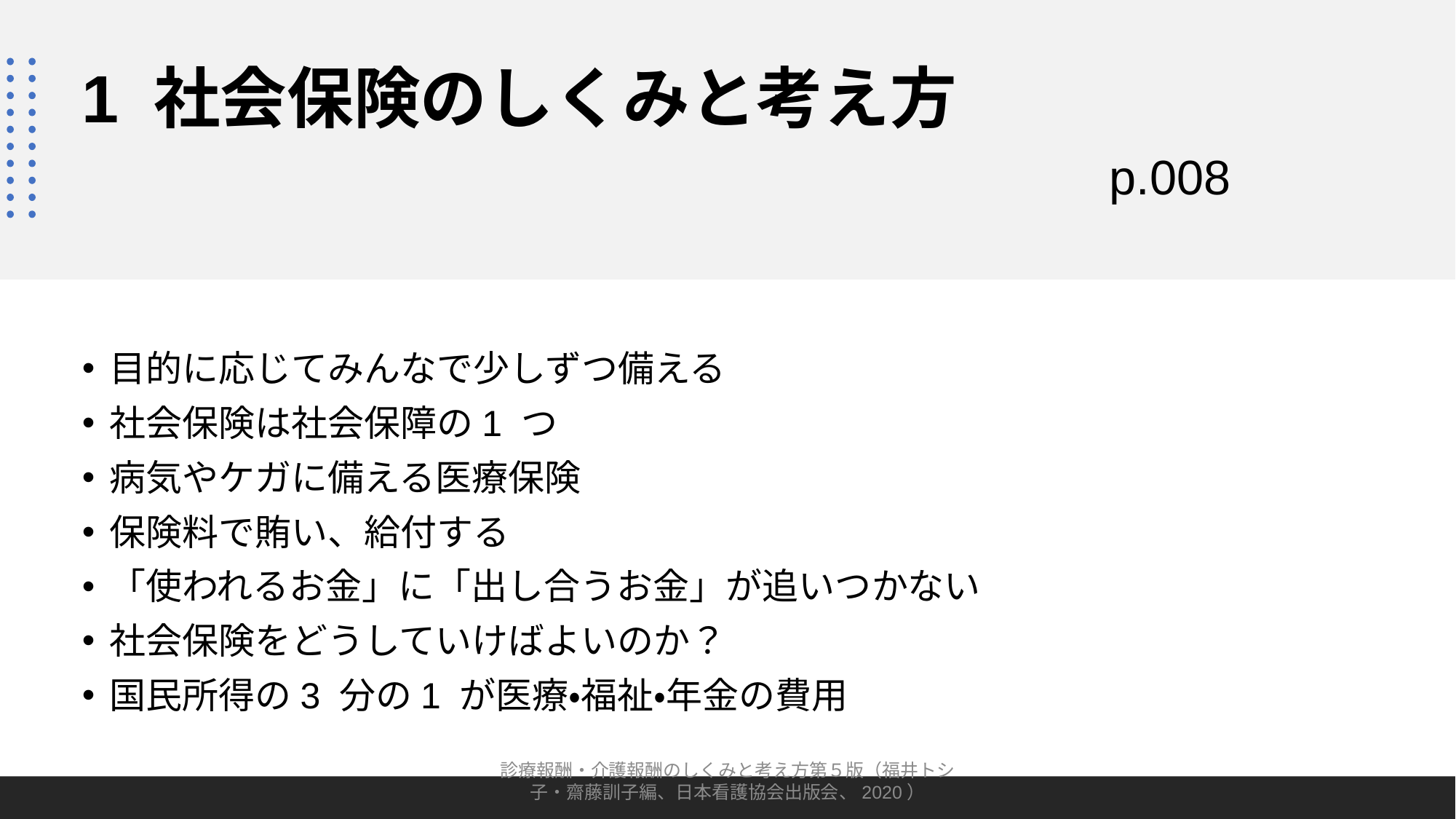

# 1 社会保険のしくみと考え方 p.008

目的に応じてみんなで少しずつ備える
社会保険は社会保障の1 つ
病気やケガに備える医療保険
保険料で賄い、給付する
「使われるお金」に「出し合うお金」が追いつかない
社会保険をどうしていけばよいのか？
国民所得の3 分の1 が医療・福祉・年金の費用
診療報酬・介護報酬のしくみと考え方第５版（福井トシ子・齋藤訓子編、日本看護協会出版会、2020）